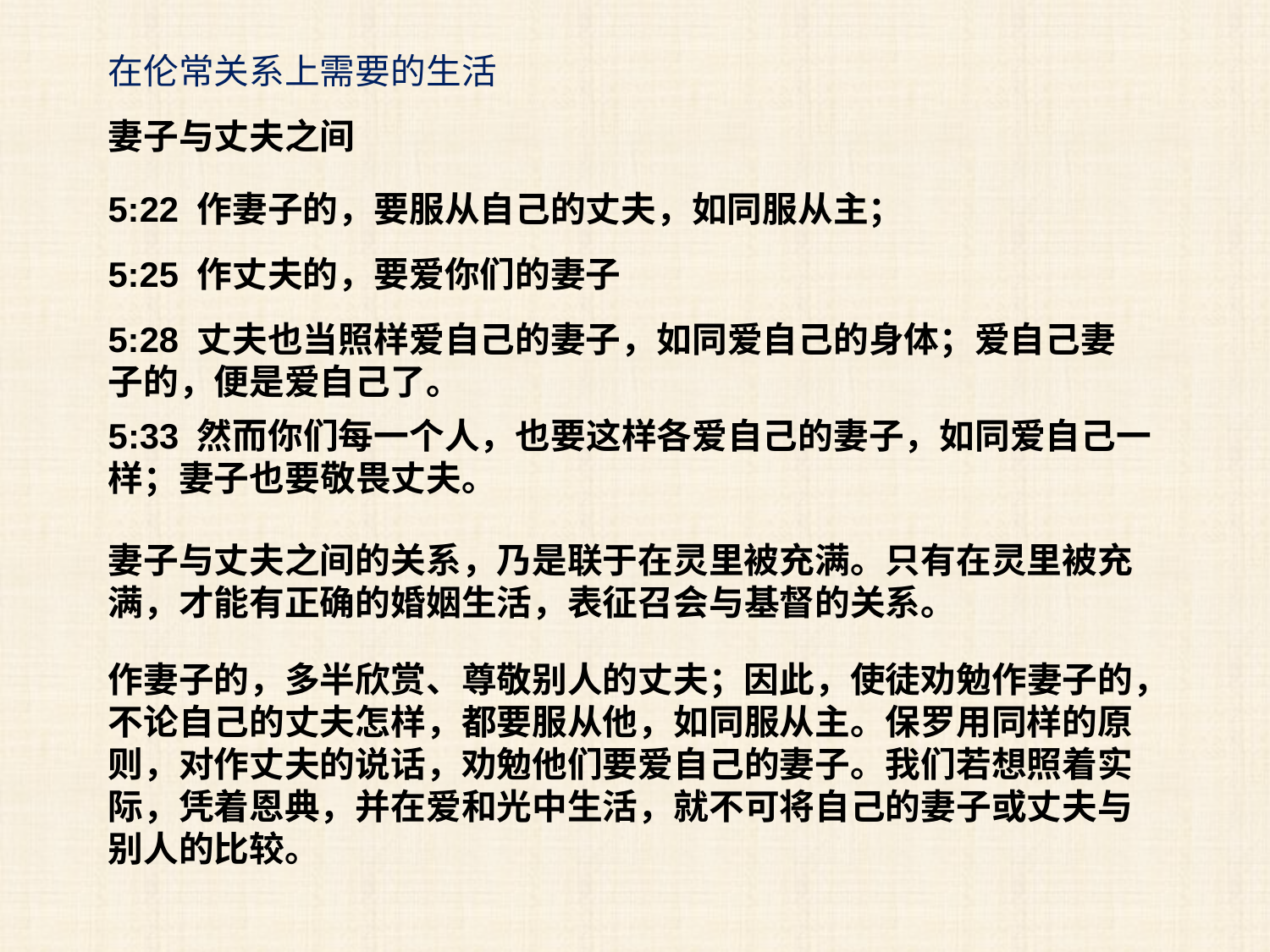

在伦常关系上需要的生活
妻子与丈夫之间
5:22 作妻子的，要服从自己的丈夫，如同服从主；
5:25 作丈夫的，要爱你们的妻子
5:28 丈夫也当照样爱自己的妻子，如同爱自己的身体；爱自己妻子的，便是爱自己了。
5:33 然而你们每一个人，也要这样各爱自己的妻子，如同爱自己一样；妻子也要敬畏丈夫。
妻子与丈夫之间的关系，乃是联于在灵里被充满。只有在灵里被充满，才能有正确的婚姻生活，表征召会与基督的关系。
作妻子的，多半欣赏、尊敬别人的丈夫；因此，使徒劝勉作妻子的，不论自己的丈夫怎样，都要服从他，如同服从主。保罗用同样的原则，对作丈夫的说话，劝勉他们要爱自己的妻子。我们若想照着实际，凭着恩典，并在爱和光中生活，就不可将自己的妻子或丈夫与别人的比较。